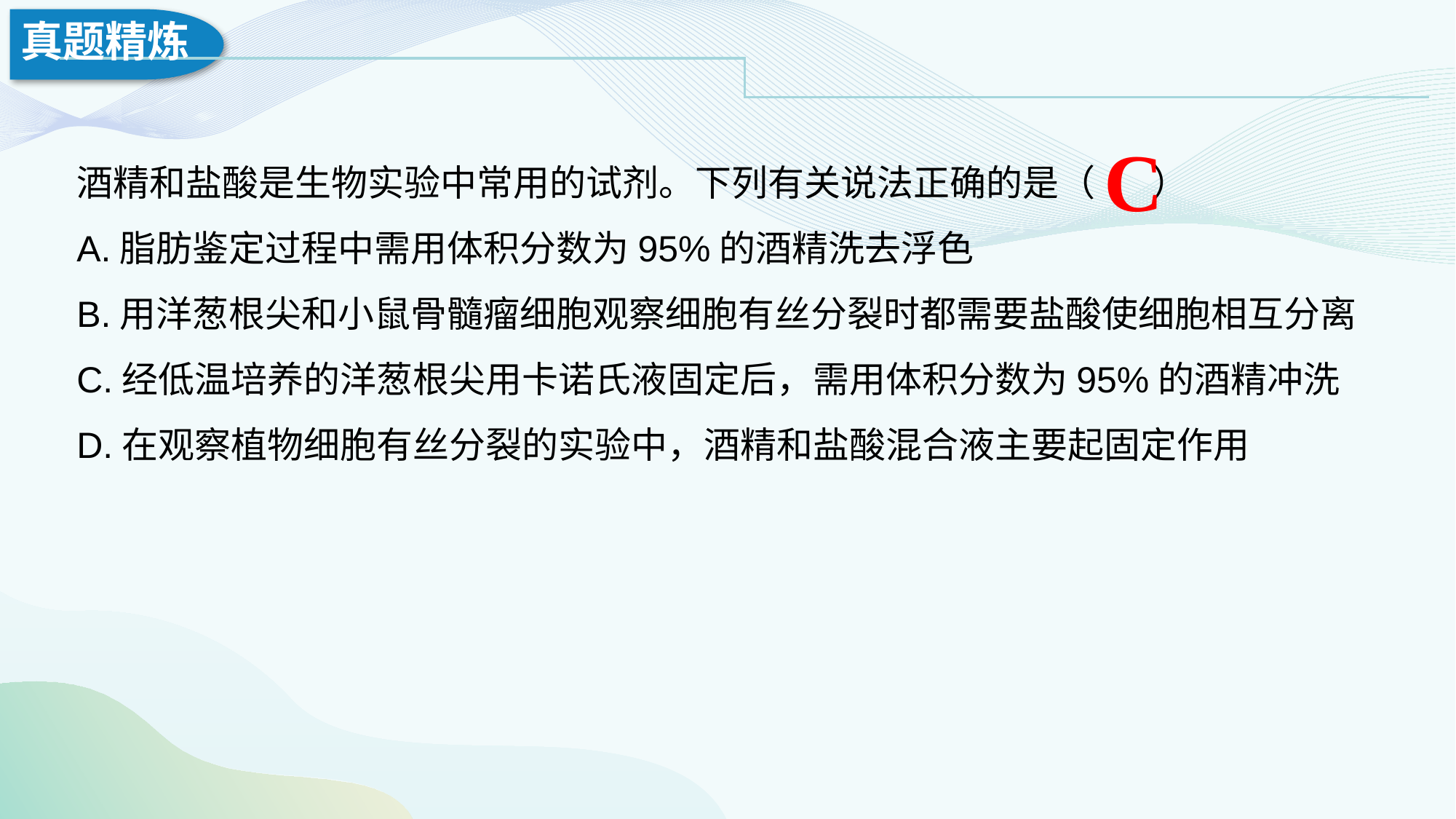

C
酒精和盐酸是生物实验中常用的试剂。下列有关说法正确的是（       ）
A.脂肪鉴定过程中需用体积分数为95%的酒精洗去浮色
B.用洋葱根尖和小鼠骨髓瘤细胞观察细胞有丝分裂时都需要盐酸使细胞相互分离
C.经低温培养的洋葱根尖用卡诺氏液固定后，需用体积分数为95%的酒精冲洗
D.在观察植物细胞有丝分裂的实验中，酒精和盐酸混合液主要起固定作用